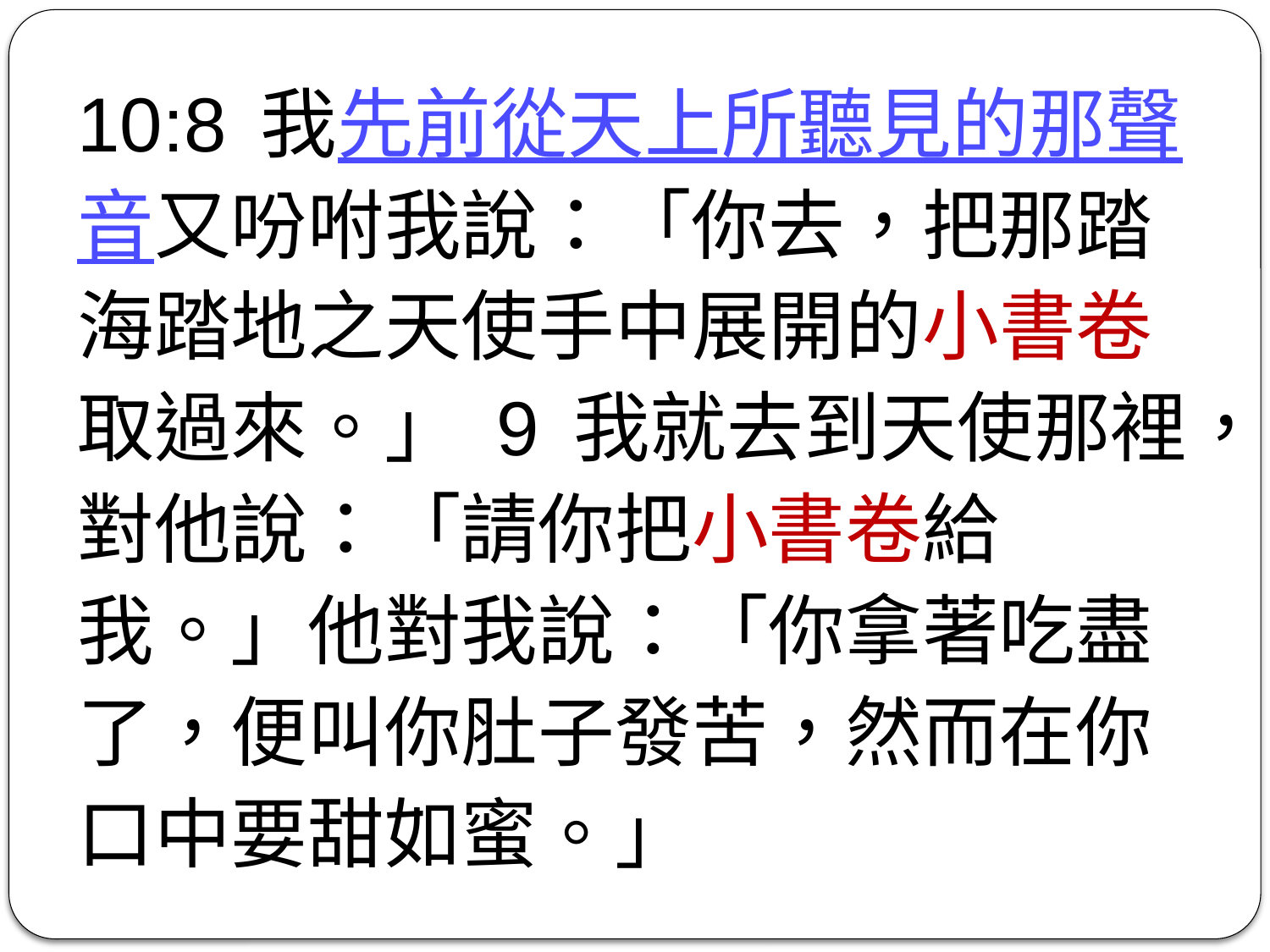

10:8 我先前從天上所聽見的那聲音又吩咐我說：「你去，把那踏海踏地之天使手中展開的小書卷取過來。」 9 我就去到天使那裡，對他說：「請你把小書卷給我。」他對我說：「你拿著吃盡了，便叫你肚子發苦，然而在你口中要甜如蜜。」